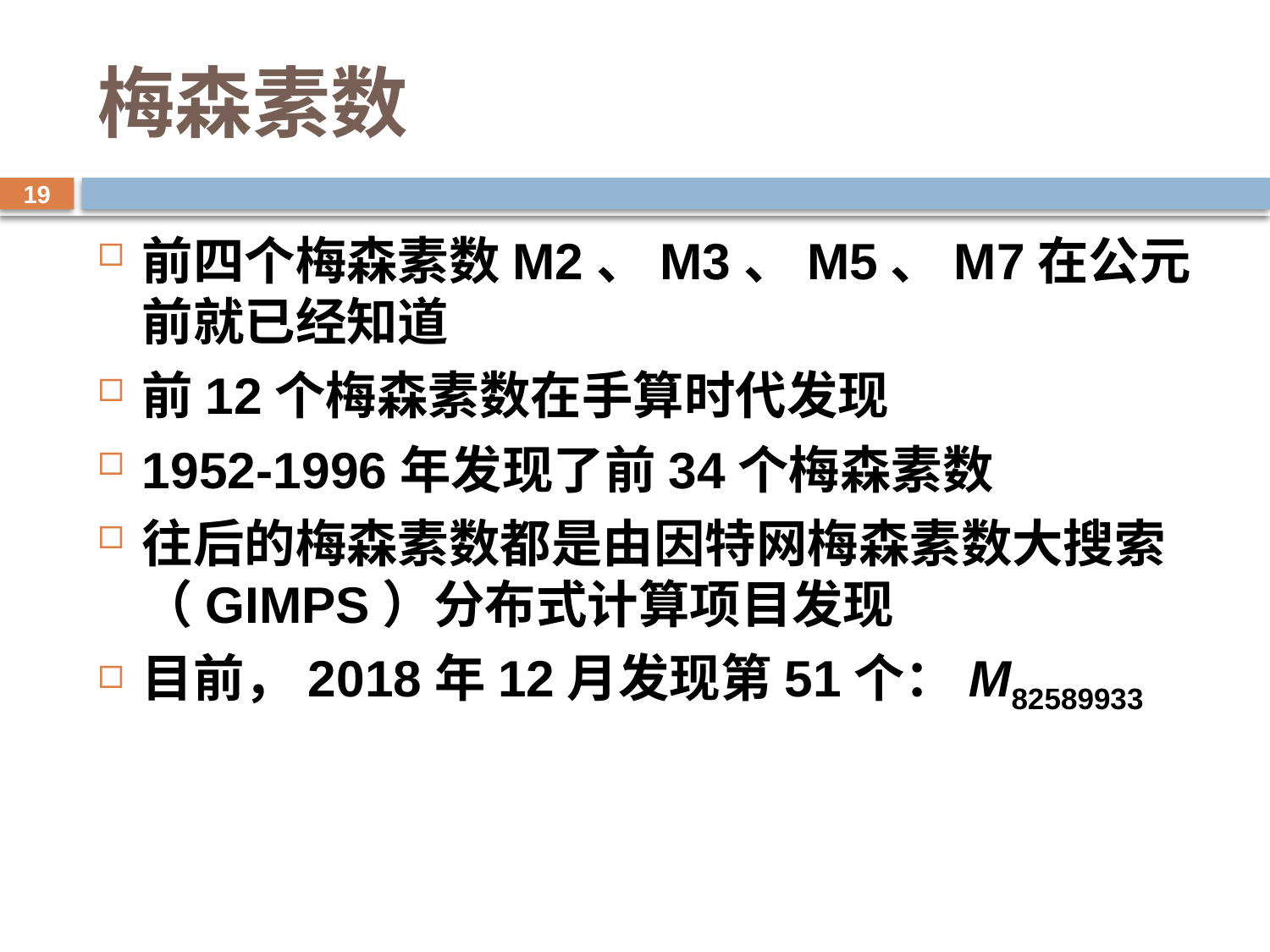

# 梅森素数
19
前四个梅森素数M2、M3、M5、M7在公元前就已经知道
前12个梅森素数在手算时代发现
1952-1996年发现了前34个梅森素数
往后的梅森素数都是由因特网梅森素数大搜索（GIMPS）分布式计算项目发现
目前，2018年12月发现第51个：M82589933